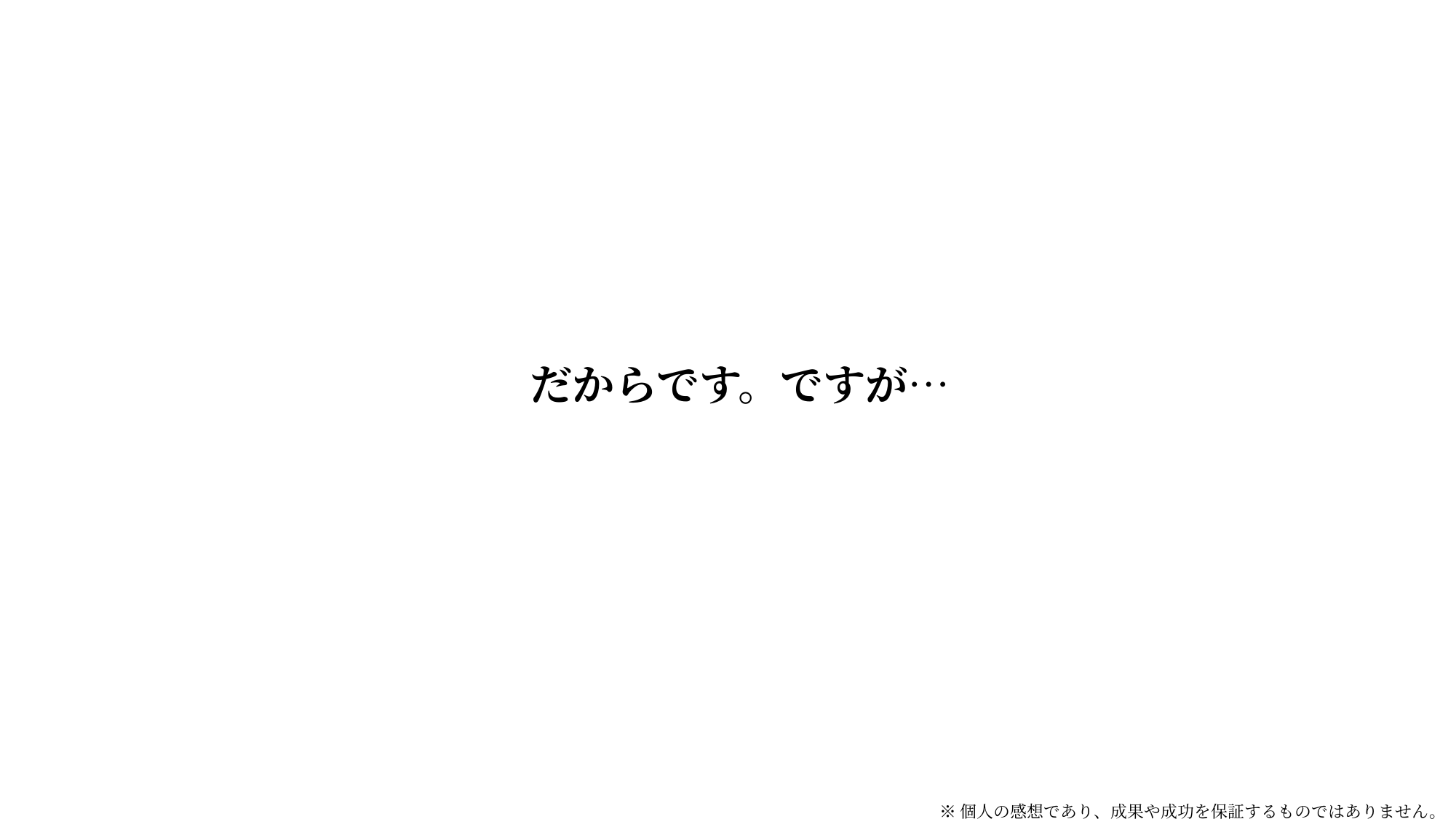

だからです。ですが…

※個人の感想であり、成果や成功を保証するものではありません。